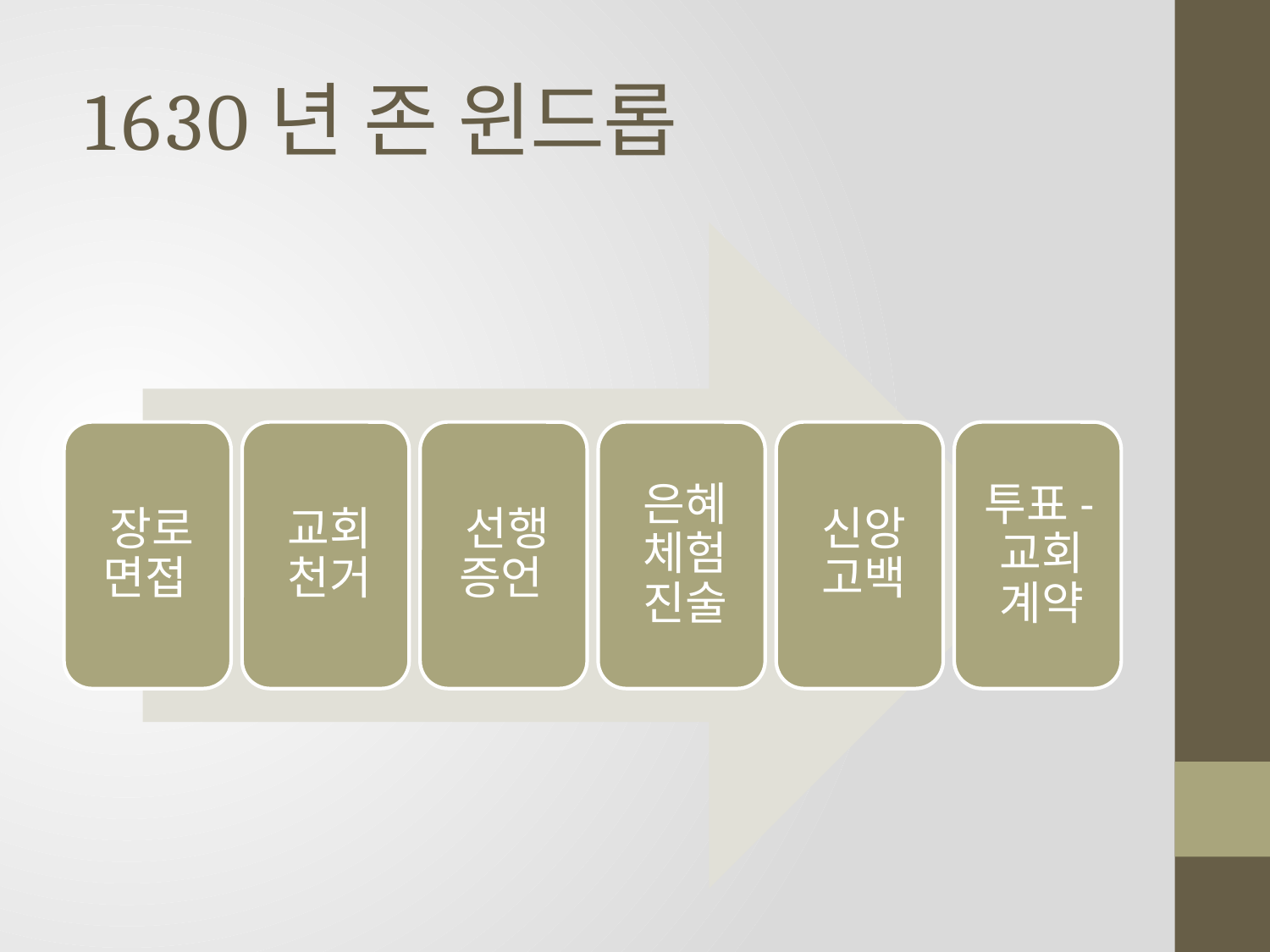

# 1630년 존 윈드롭
장로 면접
교회 천거
선행 증언
은혜 체험 진술
신앙 고백
투표-교회 계약